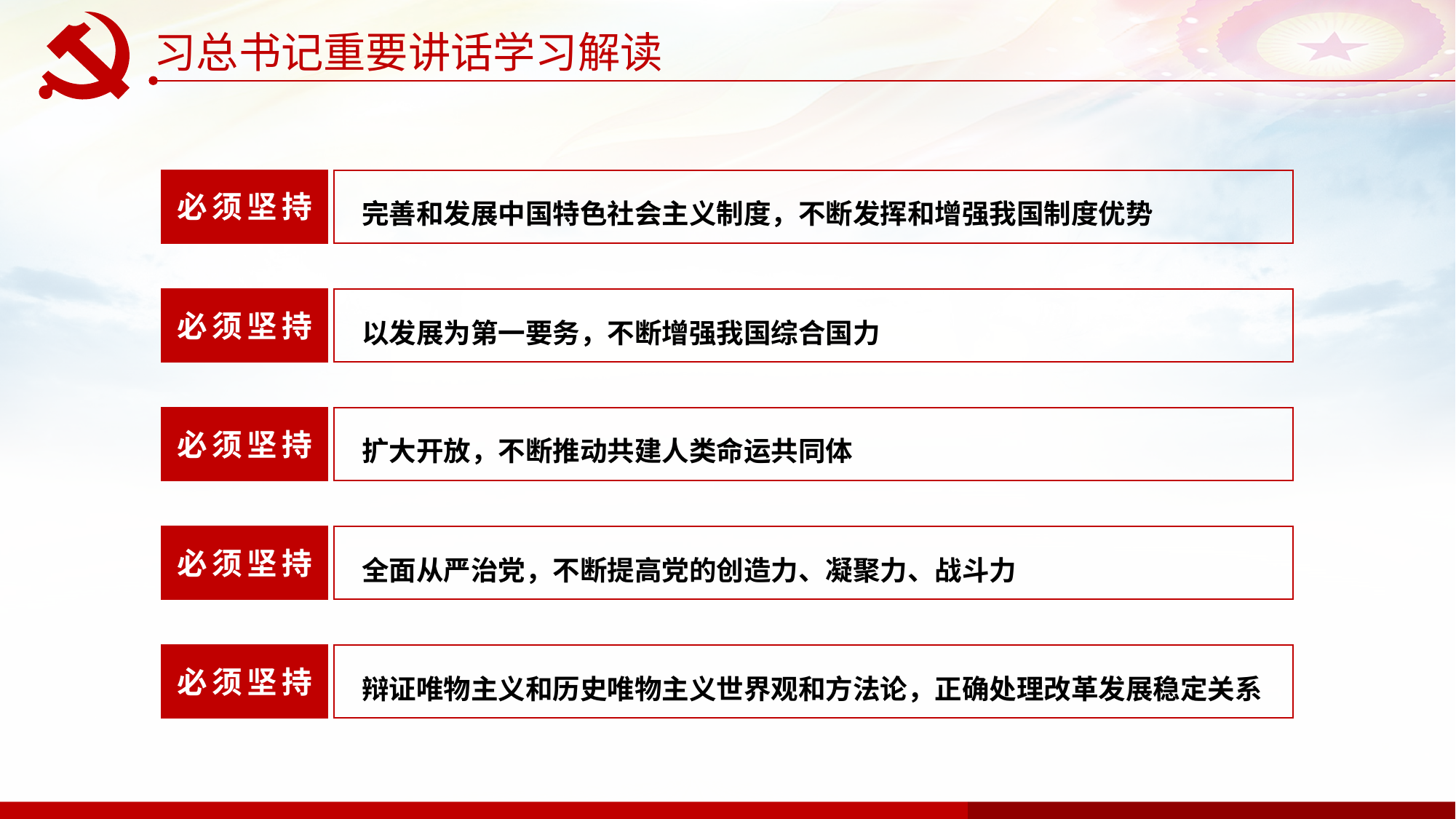

习总书记重要讲话学习解读

必须坚持

完善和发展中国特色社会主义制度，不断发挥和增强我国制度优势

必须坚持

以发展为第一要务，不断增强我国综合国力

必须坚持

扩大开放，不断推动共建人类命运共同体

必须坚持

全面从严治党，不断提高党的创造力、凝聚力、战斗力

必须坚持

辩证唯物主义和历史唯物主义世界观和方法论，正确处理改革发展稳定关系